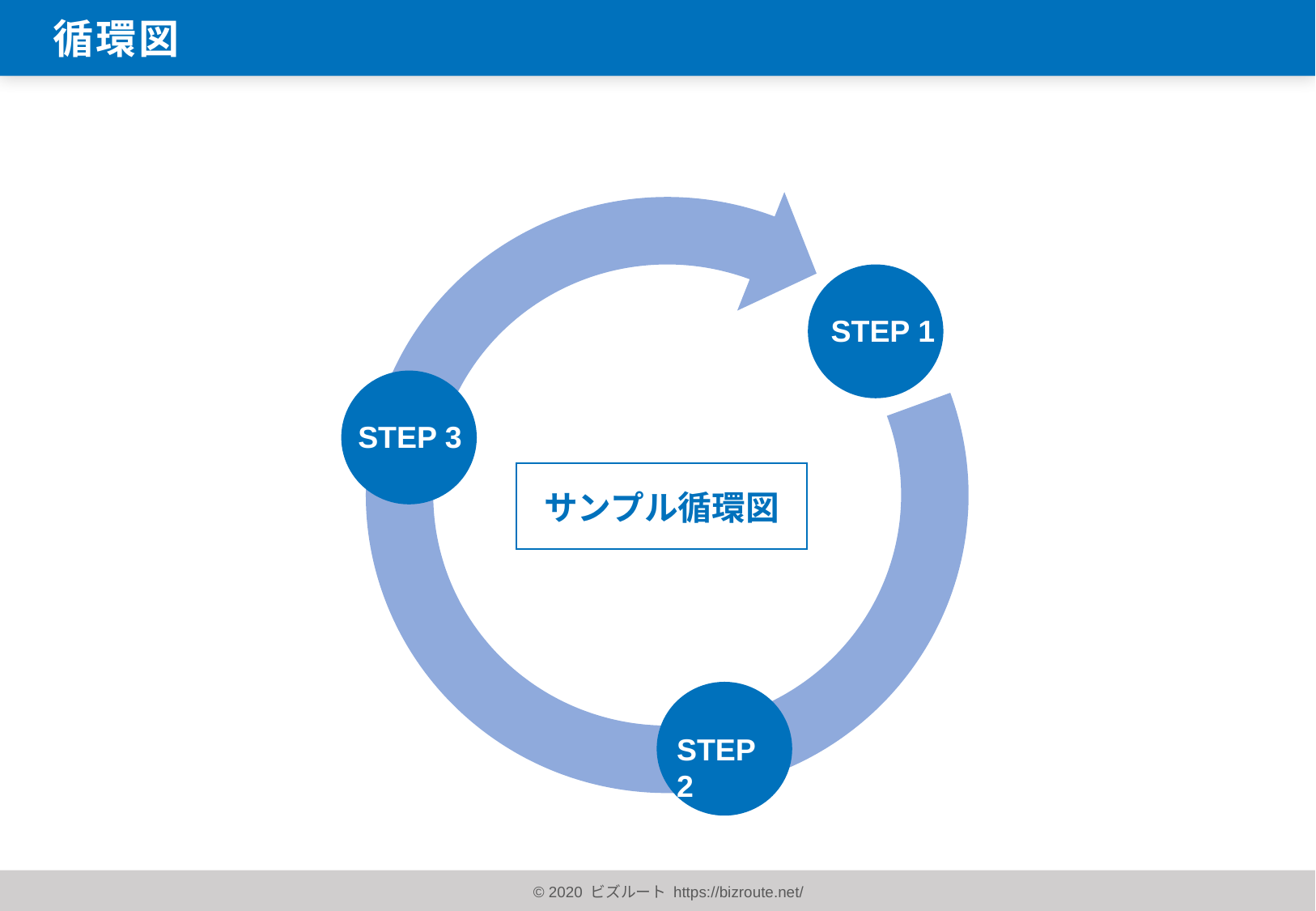

循環図

STEP 1

STEP 3
サンプル循環図

STEP 2
© 2020 ビズルート https://bizroute.net/